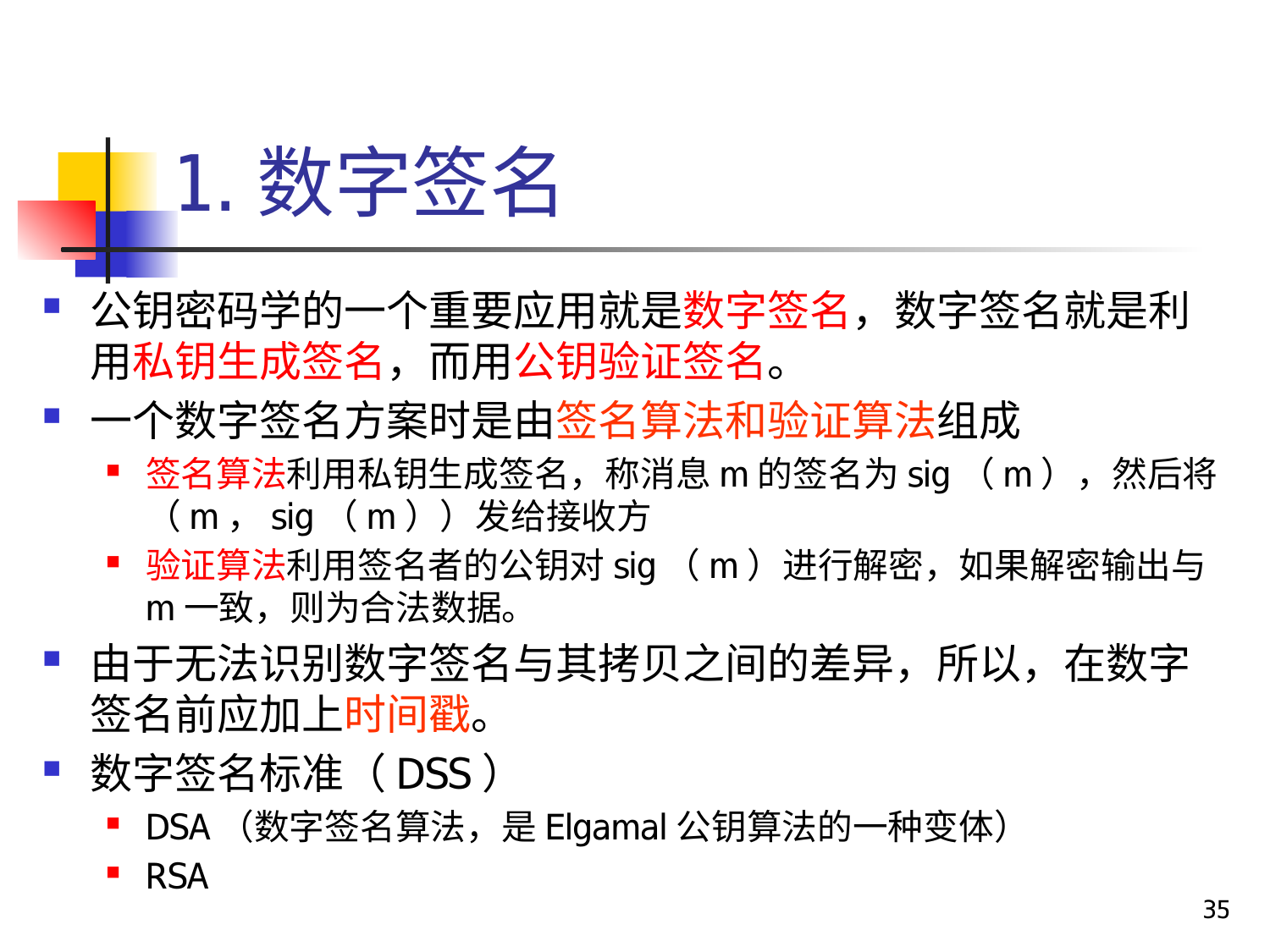

# 1.数字签名
公钥密码学的一个重要应用就是数字签名，数字签名就是利用私钥生成签名，而用公钥验证签名。
一个数字签名方案时是由签名算法和验证算法组成
签名算法利用私钥生成签名，称消息m的签名为sig（m），然后将（m，sig（m））发给接收方
验证算法利用签名者的公钥对sig（m）进行解密，如果解密输出与m一致，则为合法数据。
由于无法识别数字签名与其拷贝之间的差异，所以，在数字签名前应加上时间戳。
数字签名标准（DSS）
DSA（数字签名算法，是Elgamal公钥算法的一种变体）
RSA
35